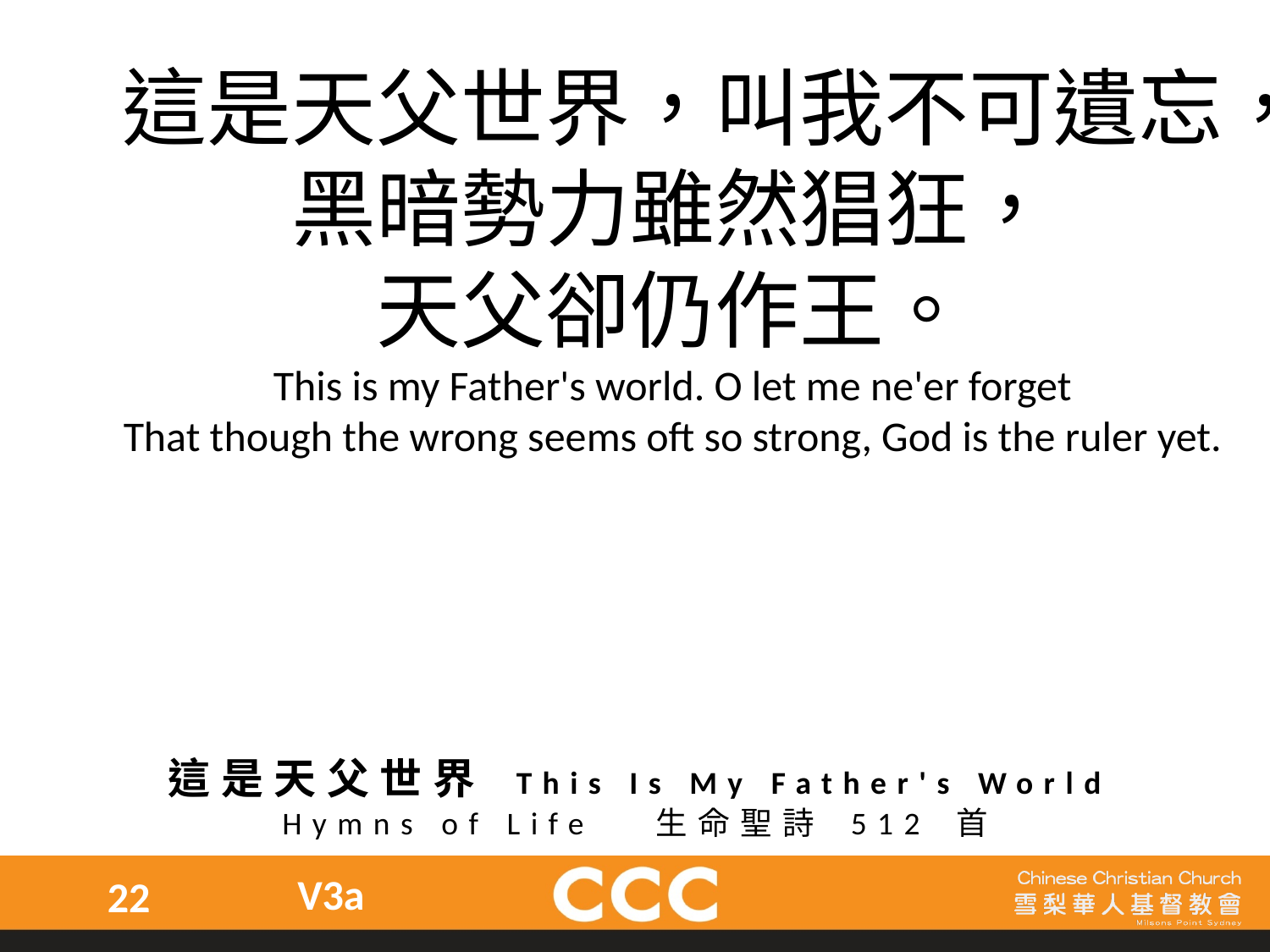

這是天父世界，叫我不可遺忘，
黑暗勢力雖然猖狂，
天父卻仍作王。
This is my Father's world. O let me ne'er forget
That though the wrong seems oft so strong, God is the ruler yet.
這是天父世界 This Is My Father's World
Hymns of Life   生命聖詩 512 首
V3a
22